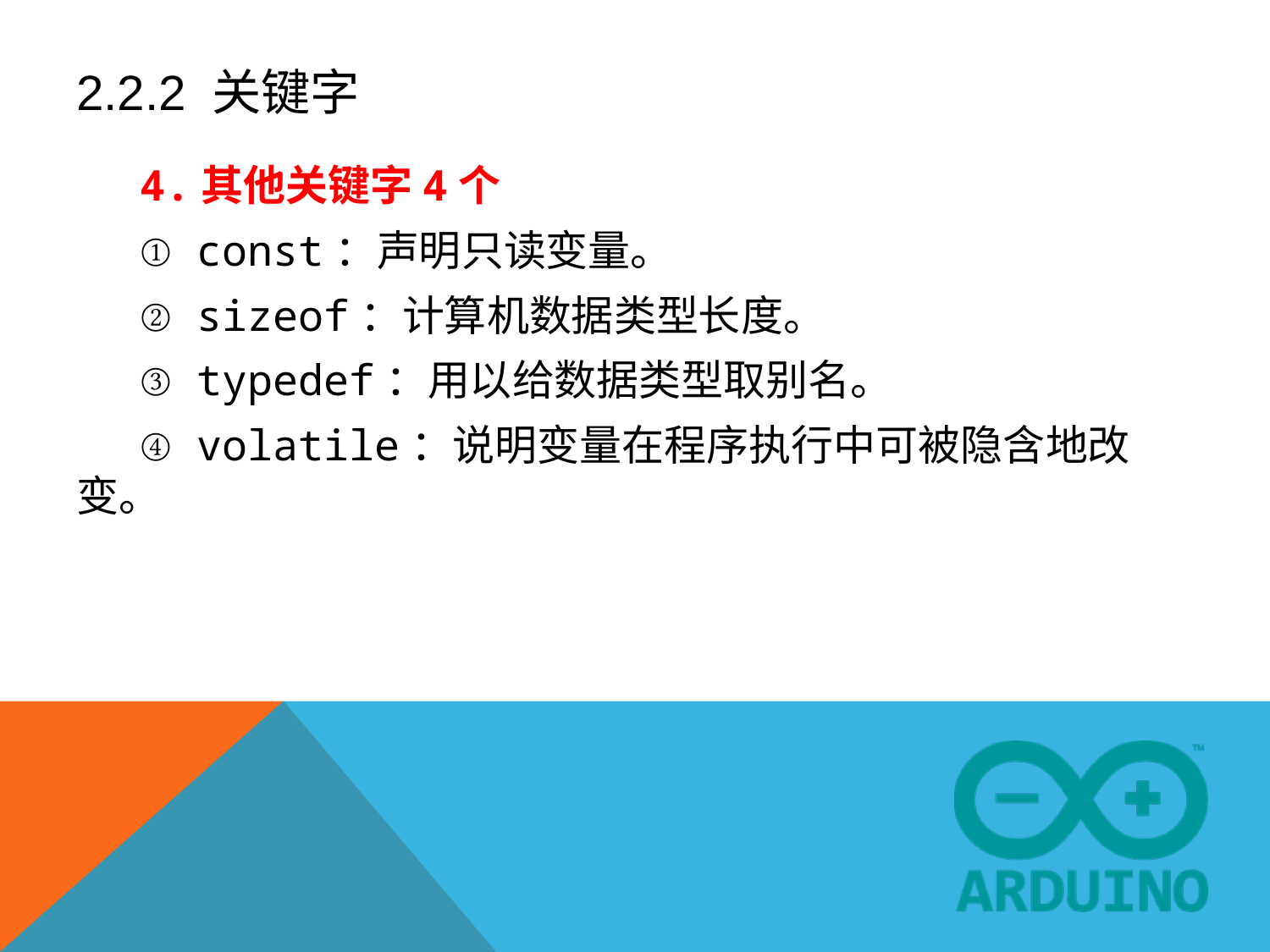

# 2.2.2 关键字
4.其他关键字4个
① const：声明只读变量。
② sizeof：计算机数据类型长度。
③ typedef：用以给数据类型取别名。
④ volatile：说明变量在程序执行中可被隐含地改变。